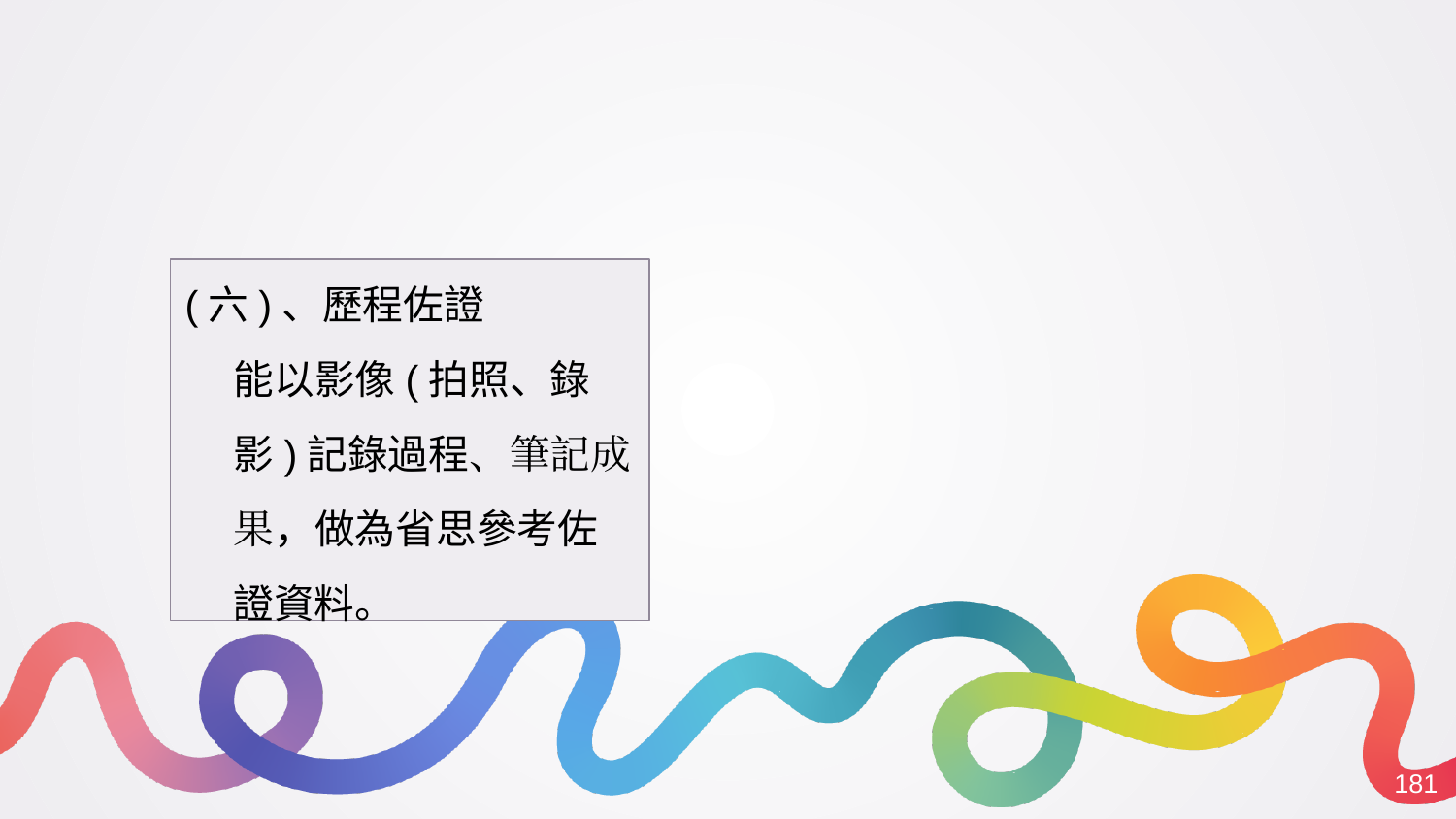

#
第七張ppt

(六)、歷程佐證
能以影像(拍照、錄影)記錄過程、筆記成果，做為省思參考佐證資料。
181